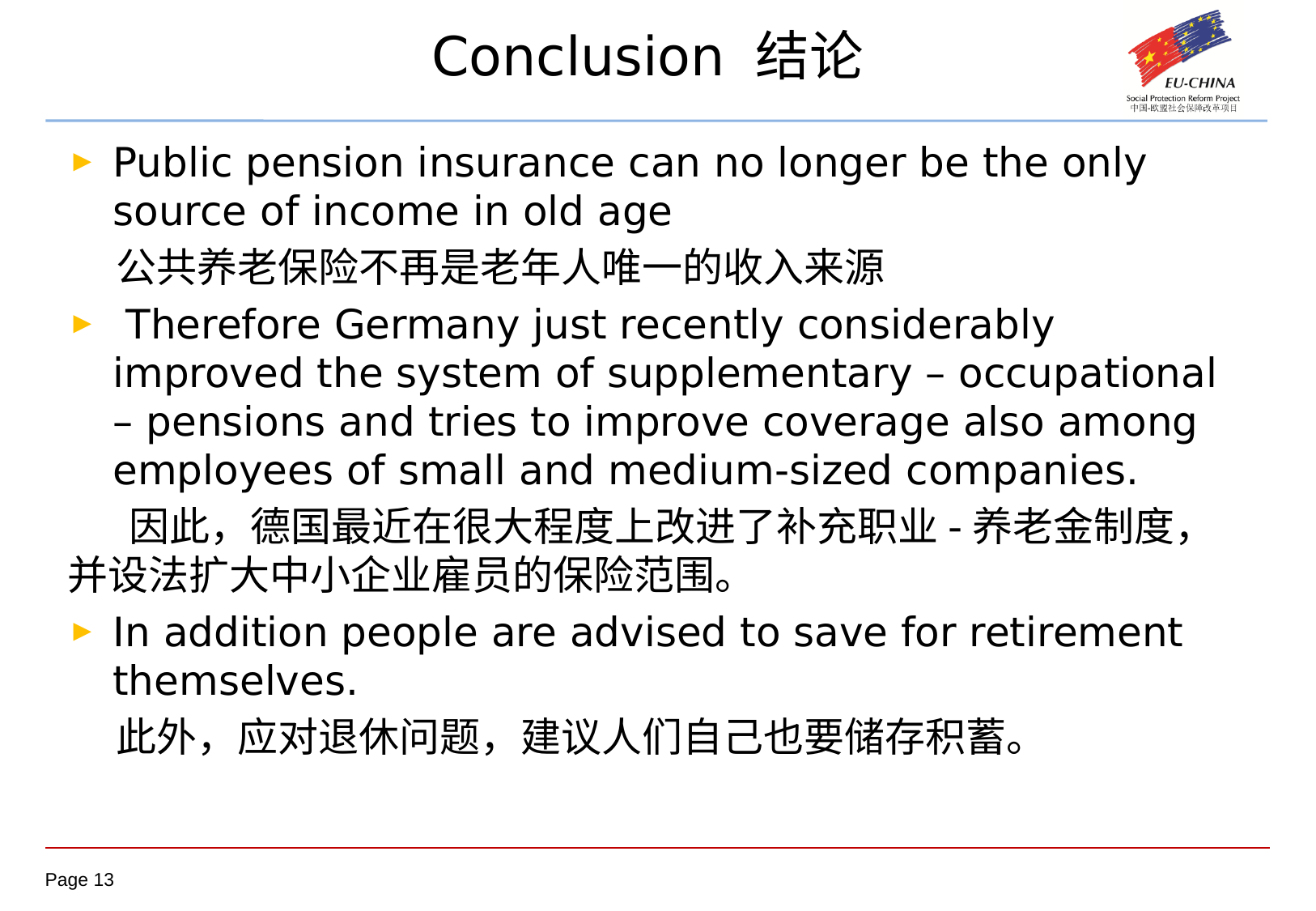

# Conclusion 结论
Public pension insurance can no longer be the only source of income in old age
   公共养老保险不再是老年人唯一的收入来源
 Therefore Germany just recently considerably improved the system of supplementary – occupational – pensions and tries to improve coverage also among employees of small and medium-sized companies.
    因此，德国最近在很大程度上改进了补充职业-养老金制度，并设法扩大中小企业雇员的保险范围。
In addition people are advised to save for retirement themselves.
   此外，应对退休问题，建议人们自己也要储存积蓄。